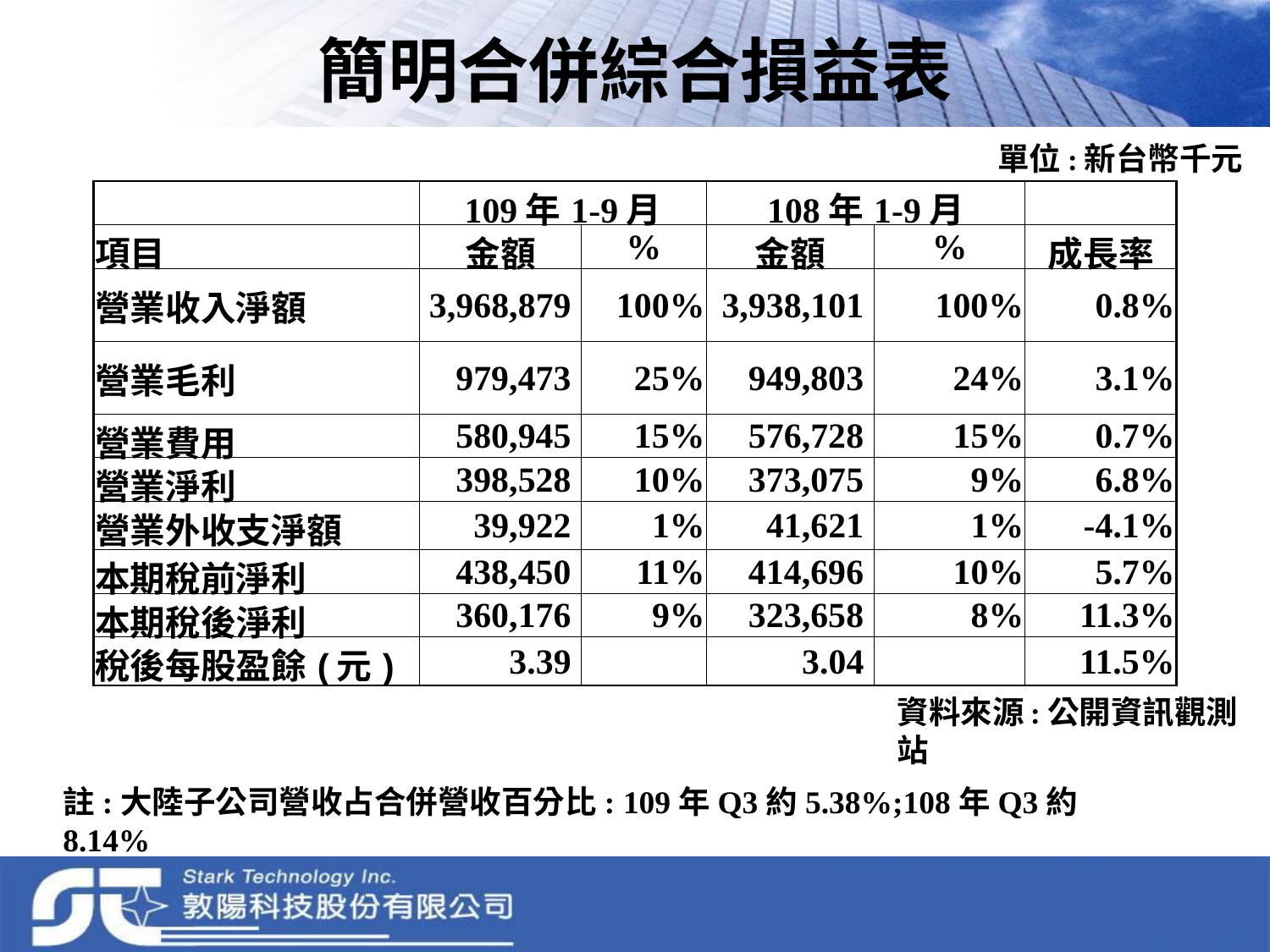

# 簡明合併綜合損益表
單位:新台幣千元
|  | 109年1-9月 |  | 108年1-9月 |  |  |
| --- | --- | --- | --- | --- | --- |
| 項目 | 金額 | % | 金額 | % | 成長率 |
| 營業收入淨額 | 3,968,879 | 100% | 3,938,101 | 100% | 0.8% |
| 營業毛利 | 979,473 | 25% | 949,803 | 24% | 3.1% |
| 營業費用 | 580,945 | 15% | 576,728 | 15% | 0.7% |
| 營業淨利 | 398,528 | 10% | 373,075 | 9% | 6.8% |
| 營業外收支淨額 | 39,922 | 1% | 41,621 | 1% | -4.1% |
| 本期稅前淨利 | 438,450 | 11% | 414,696 | 10% | 5.7% |
| 本期稅後淨利 | 360,176 | 9% | 323,658 | 8% | 11.3% |
| 稅後每股盈餘(元) | 3.39 |  | 3.04 |  | 11.5% |
資料來源:公開資訊觀測站
註:大陸子公司營收占合併營收百分比: 109年Q3約5.38%;108年Q3約8.14%